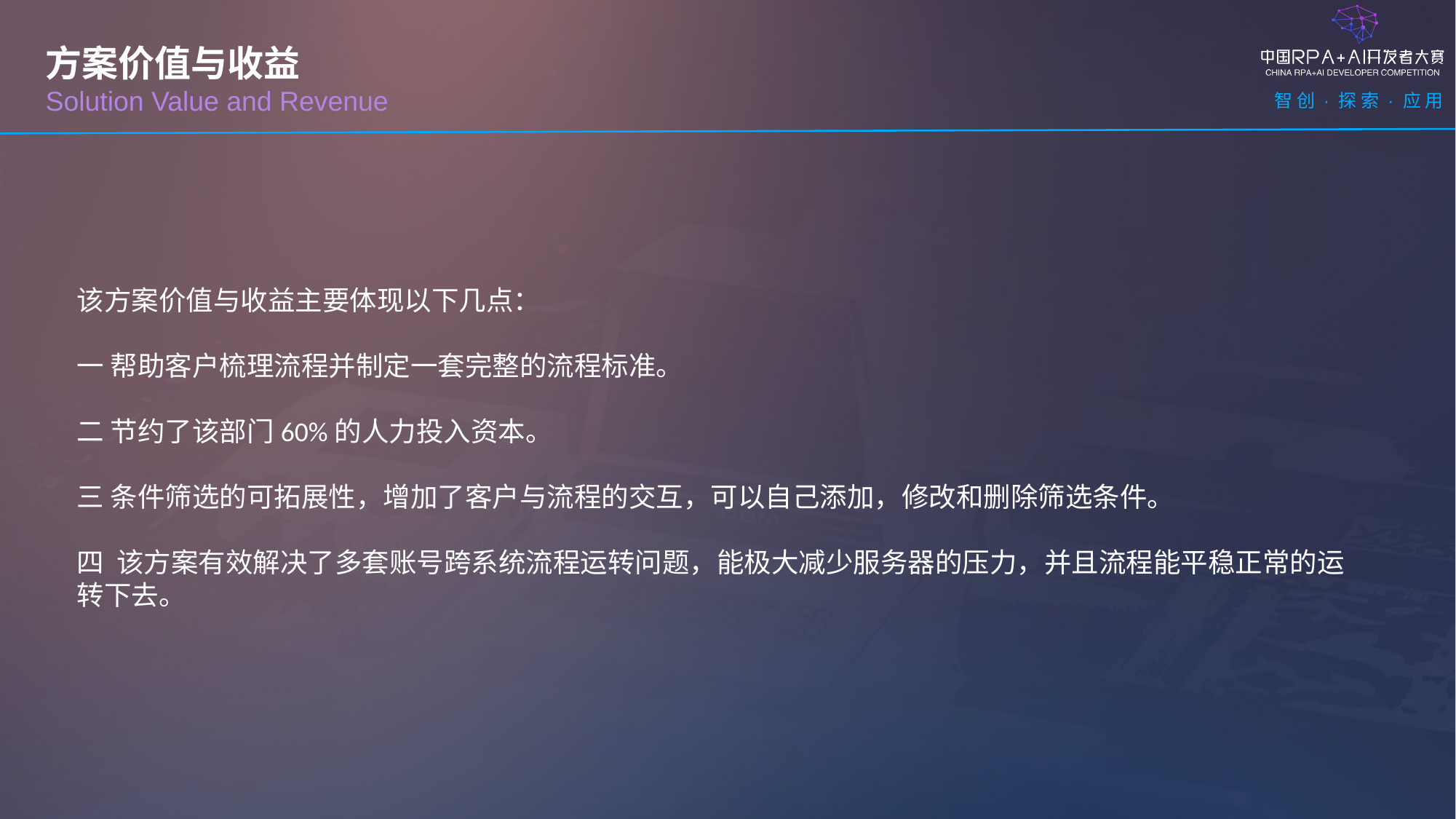

方案价值与收益
Solution Value and Revenue
该方案价值与收益主要体现以下几点：

一 帮助客户梳理流程并制定一套完整的流程标准。

二 节约了该部门60%的人力投入资本。

三 条件筛选的可拓展性，增加了客户与流程的交互，可以自己添加，修改和删除筛选条件。

四  该方案有效解决了多套账号跨系统流程运转问题，能极大减少服务器的压力，并且流程能平稳正常的运转下去。